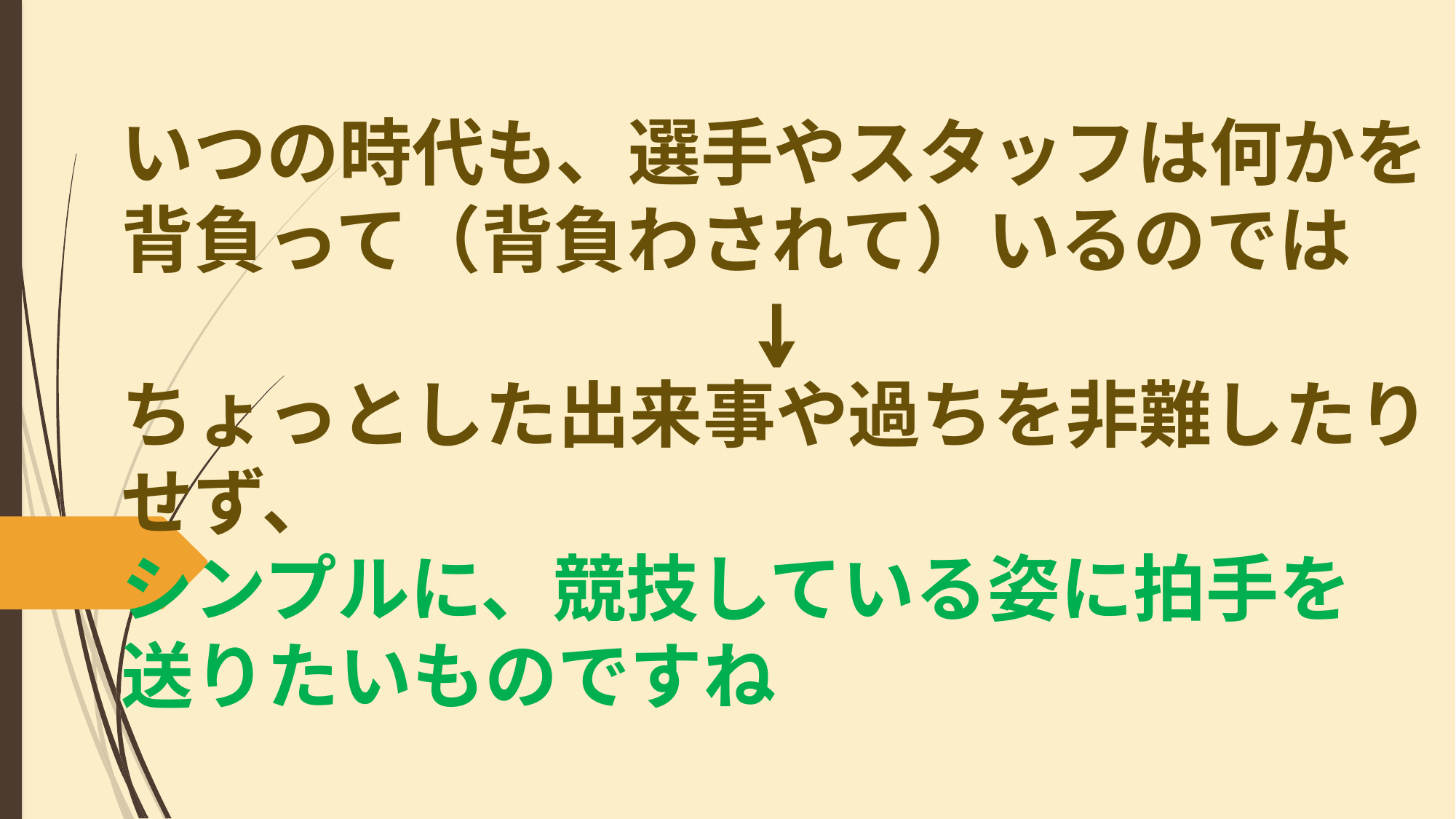

いつの時代も、選手やスタッフは何かを
背負って（背負わされて）いるのでは
↓
ちょっとした出来事や過ちを非難したりせず、
シンプルに、競技している姿に拍手を
送りたいものですね